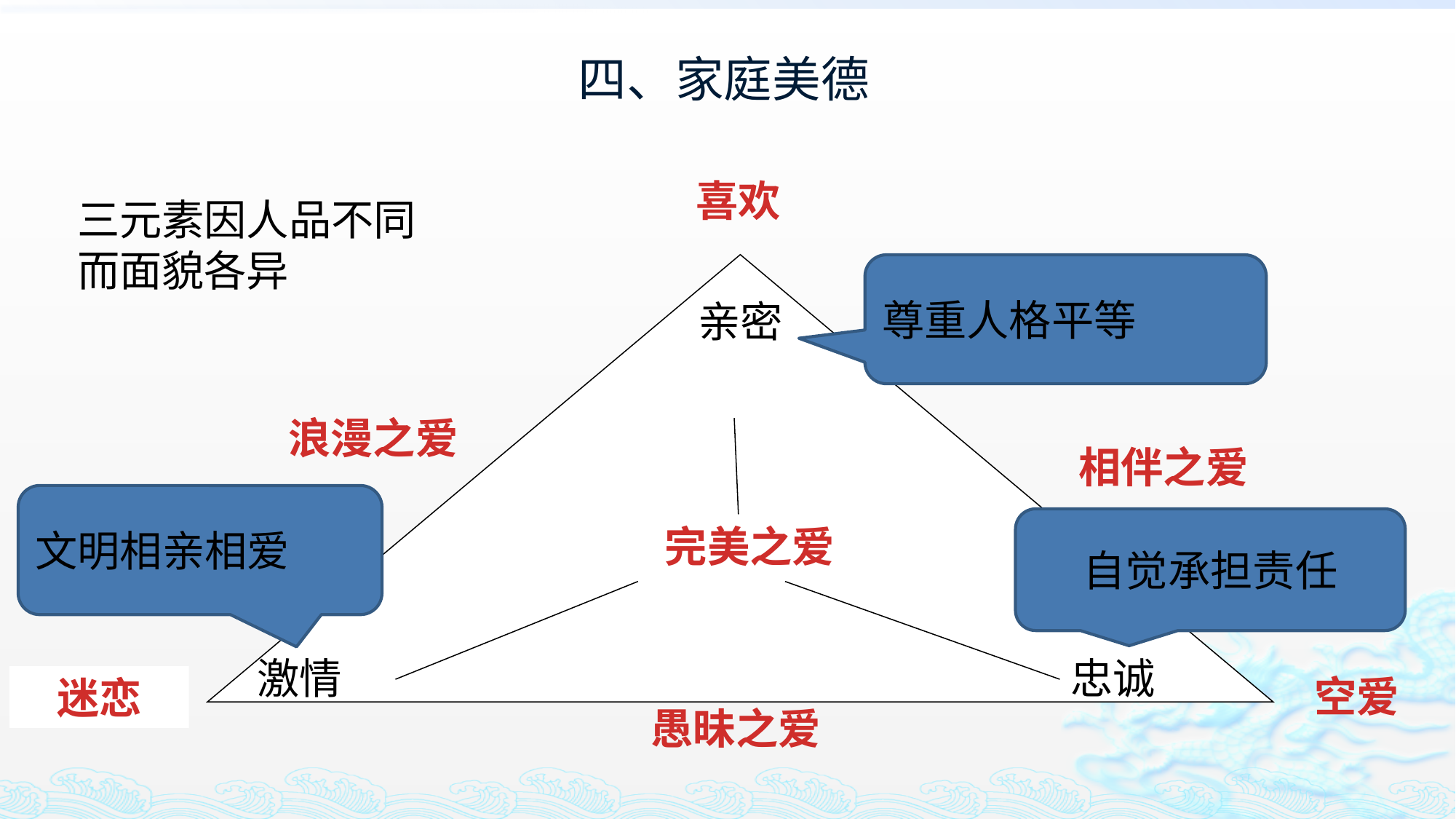

# 四、家庭美德
喜欢
三元素因人品不同
而面貌各异

尊重人格平等
亲密
浪漫之爱

相伴之爱
文明相亲相爱
自觉承担责任
完美之爱

激情
忠诚
空爱
迷恋
愚昧之爱